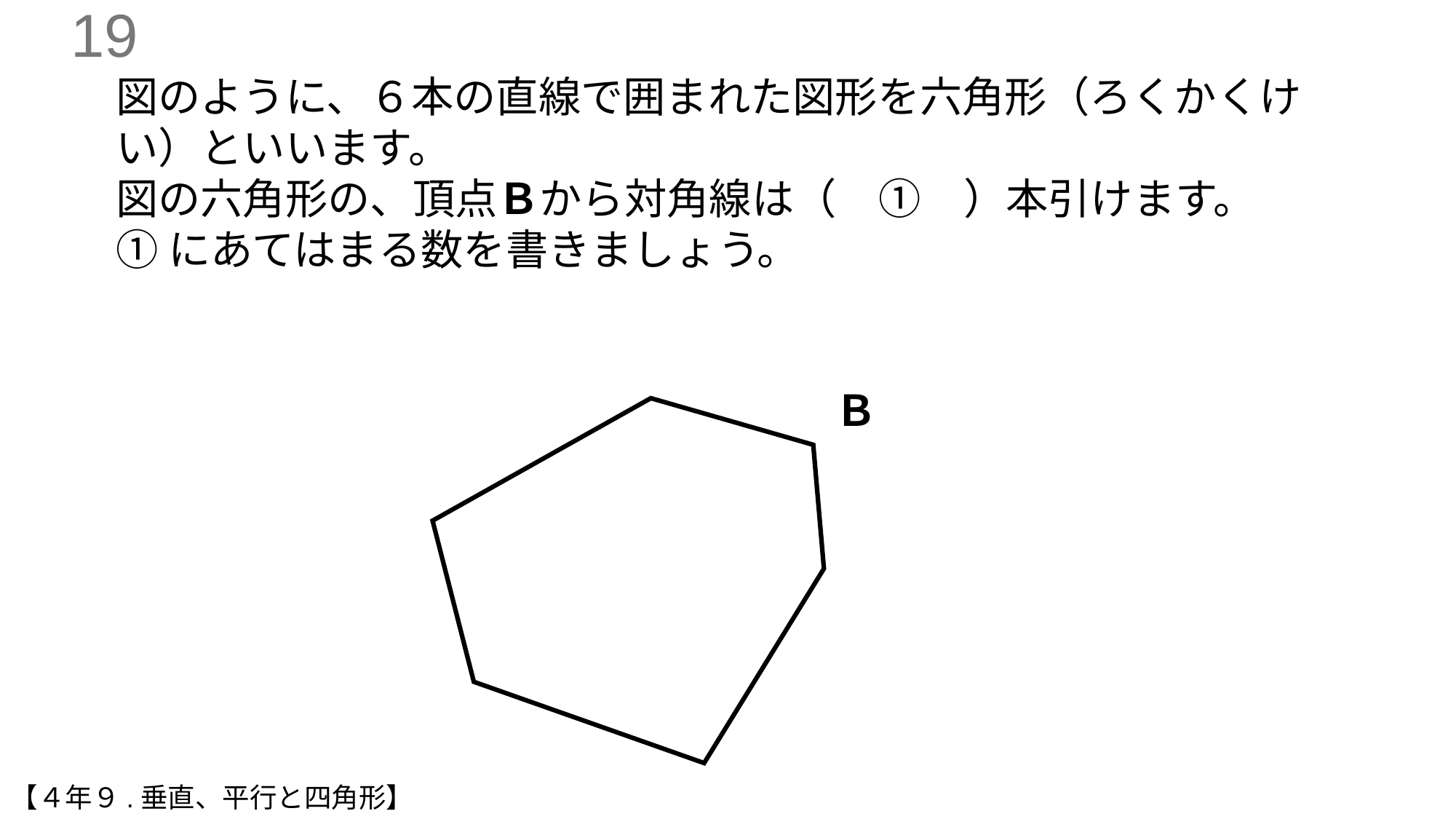

19
図のように、６本の直線で囲まれた図形を六角形（ろくかくけい）といいます。
図の六角形の、頂点Ｂから対角線は（　①　）本引けます。
①にあてはまる数を書きましょう。
Ｂ

【４年９.垂直、平行と四角形】